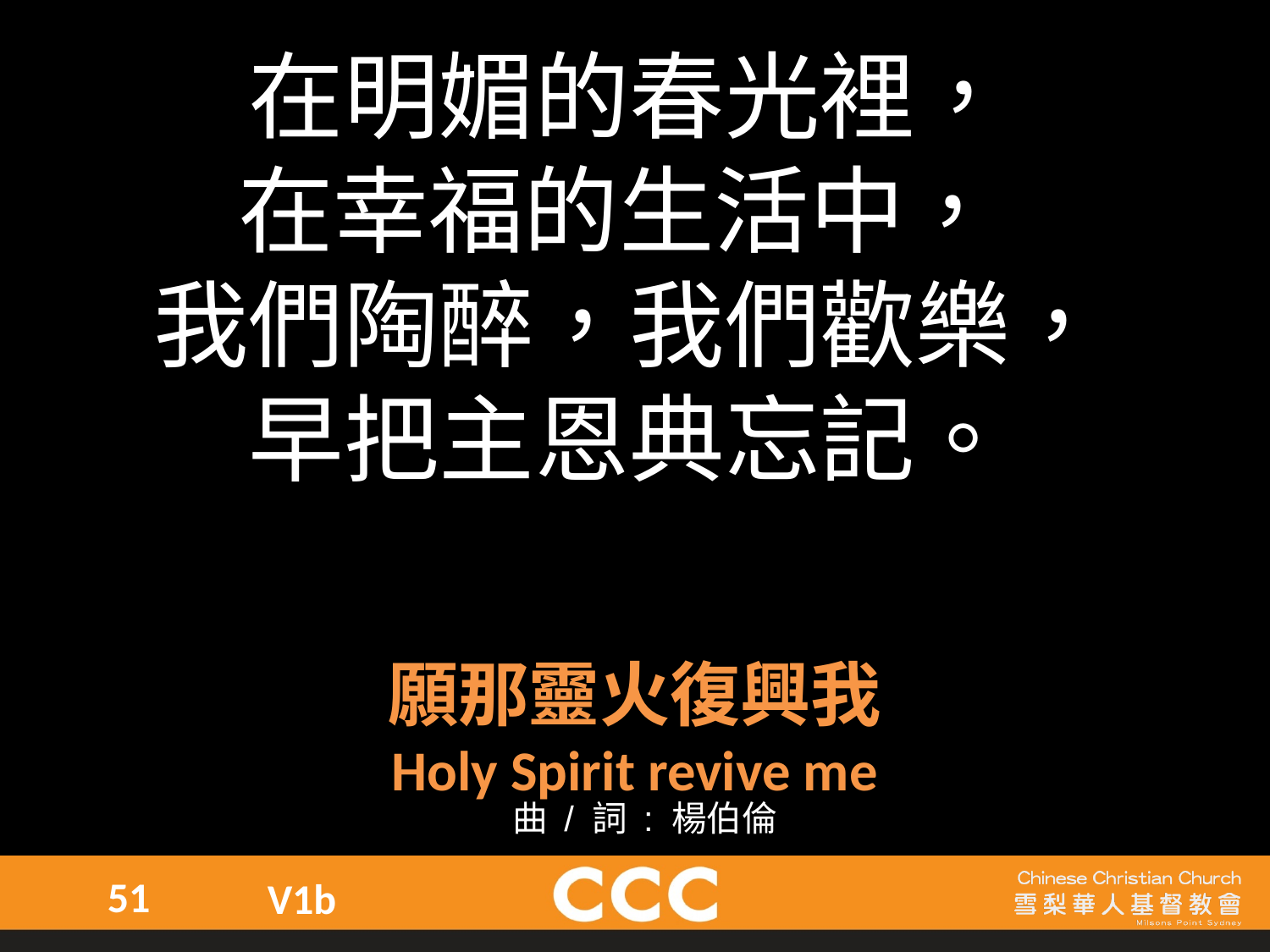

在明媚的春光裡，
在幸福的生活中，
我們陶醉，我們歡樂，
早把主恩典忘記。
願那靈火復興我
Holy Spirit revive me
曲 / 詞 : 楊伯倫
51
V1b